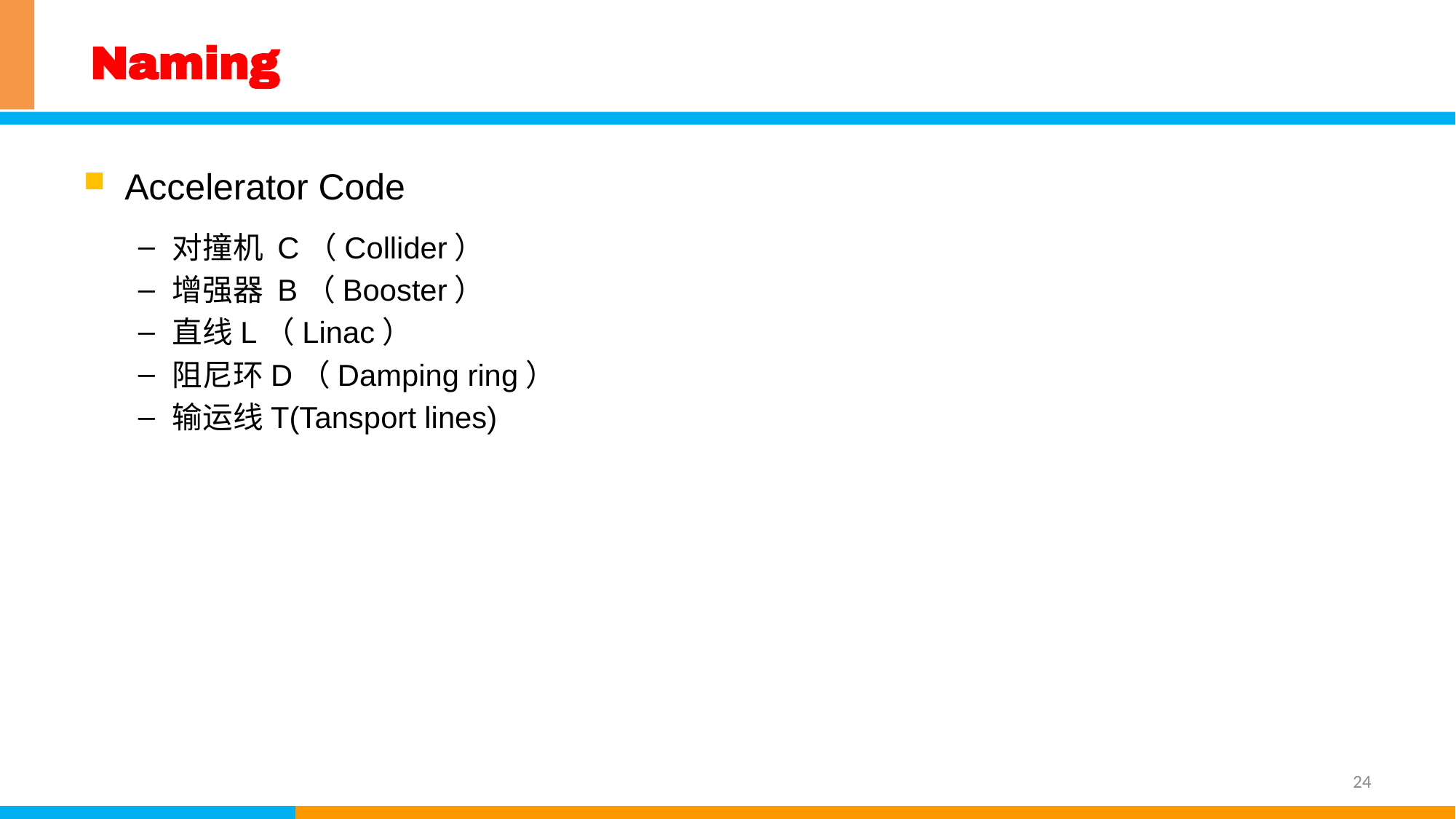

# Naming
Accelerator Code
对撞机 C（Collider）
增强器 B（Booster）
直线L（Linac）
阻尼环D（Damping ring）
输运线T(Tansport lines)

24